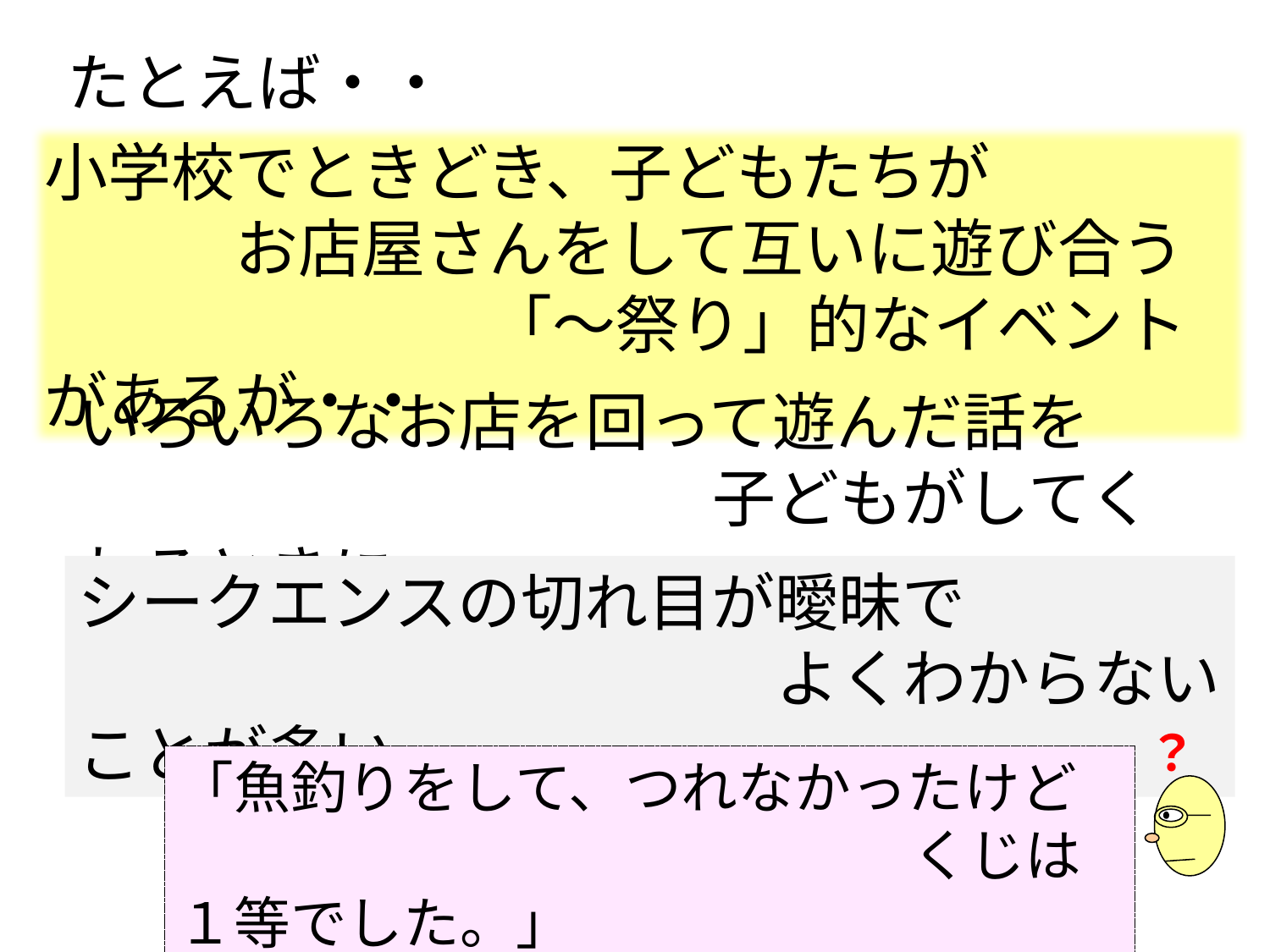

たとえば・・
小学校でときどき、子どもたちが
　　　お店屋さんをして互いに遊び合う
　　　　　　　「～祭り」的なイベントがあるが・・
いろいろなお店を回って遊んだ話を
　　　　　　　　　　子どもがしてくれるときに
シークエンスの切れ目が曖昧で
　　　　　　　　　　　よくわからないことが多い
？
「魚釣りをして、つれなかったけど
　　　　　　　　　　　　　くじは１等でした。」